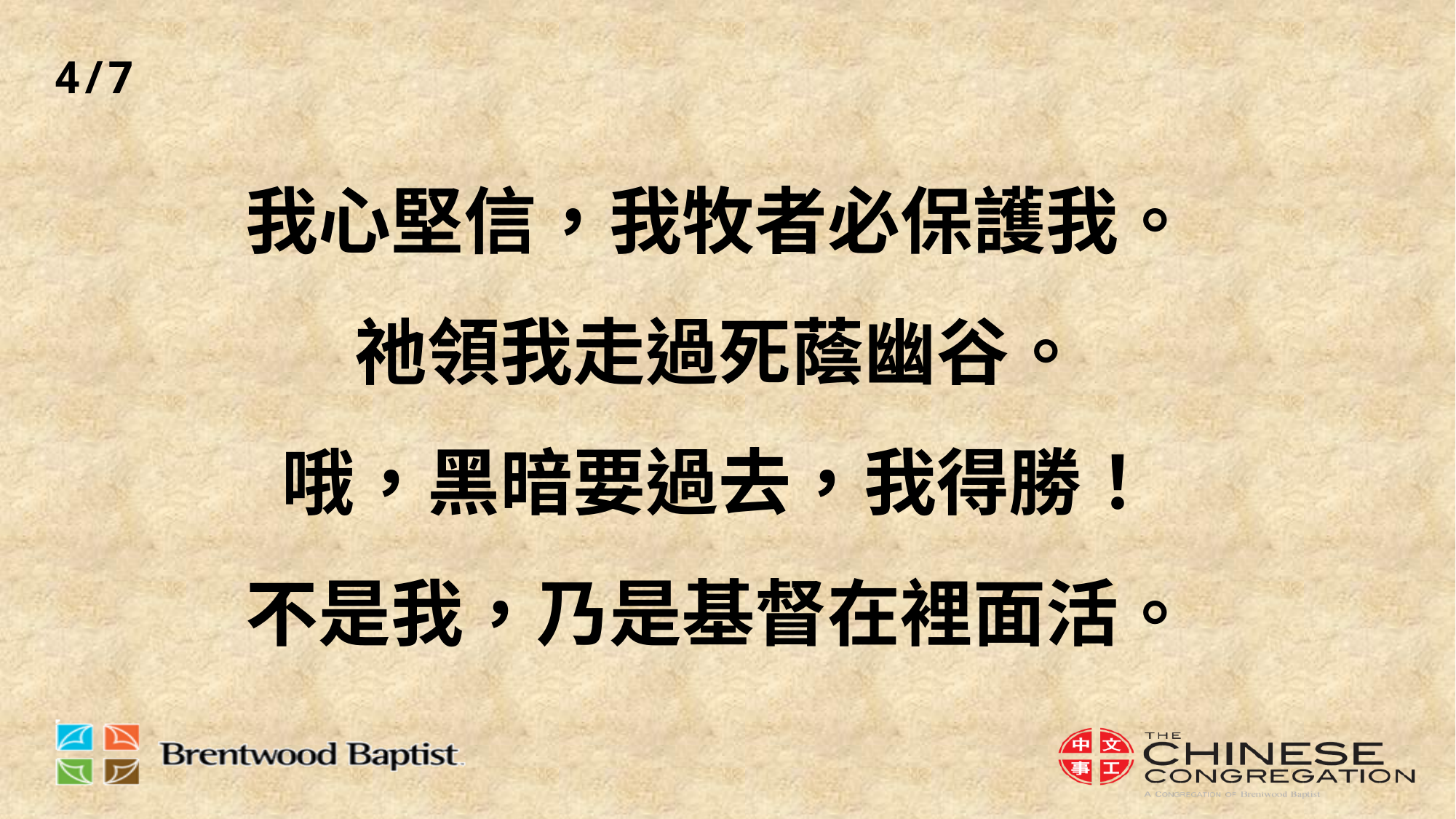

4/7
# 我心堅信，我牧者必保護我。 祂領我走過死蔭幽谷。 哦，黑暗要過去，我得勝！ 不是我，乃是基督在裡面活。